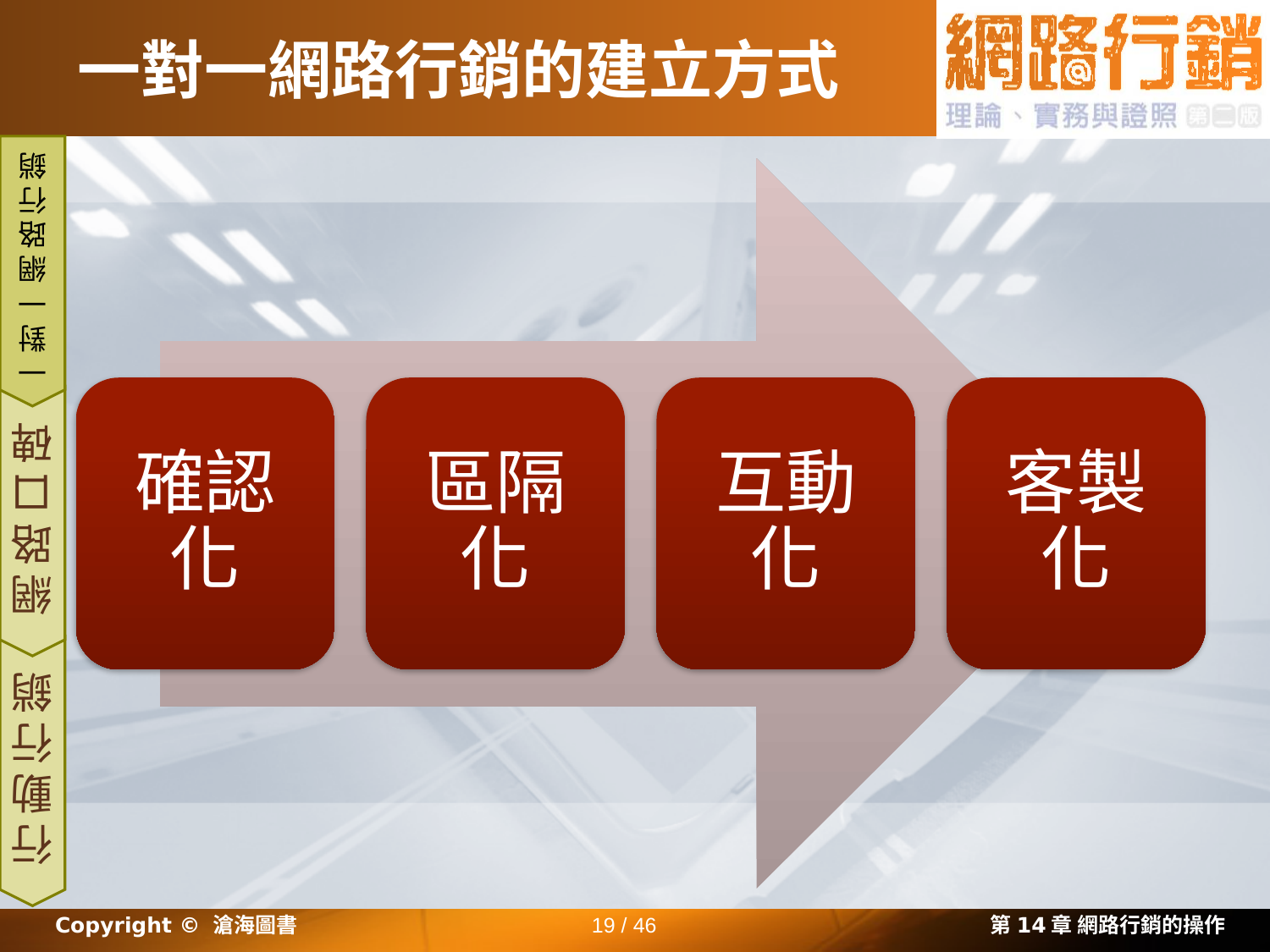

# 一對一網路行銷的建立方式

一對一網路行銷
確認化
區隔化
互動化
客製化
網路口碑
行動行銷
Copyright © 滄海圖書
19 / 46
第14章 網路行銷的操作